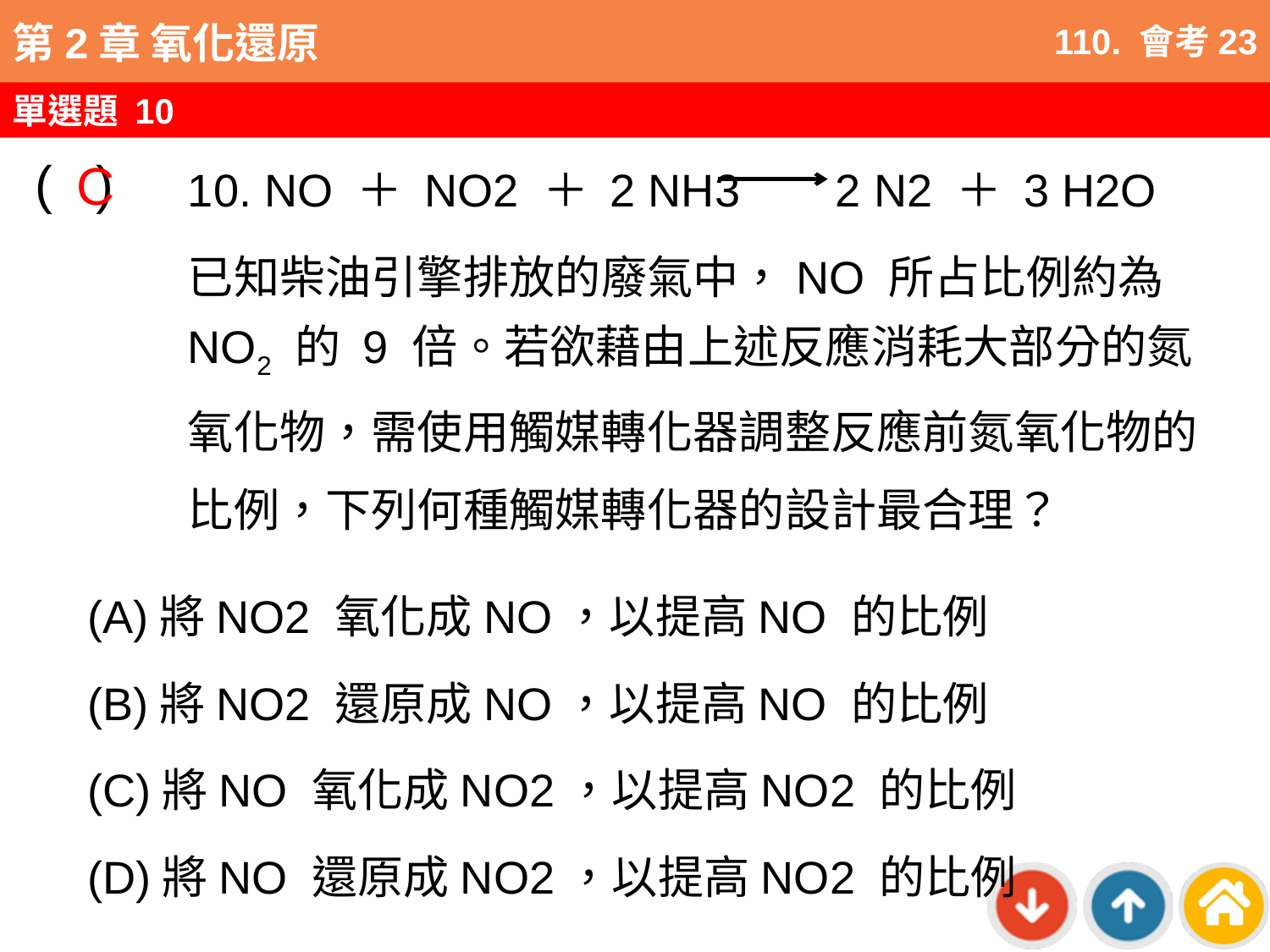

110. 會考23
單選題 10
C
(   )
10. NO ＋ NO2 ＋ 2 NH3 	 2 N2 ＋ 3 H2O
已知柴油引擎排放的廢氣中，NO 所占比例約為NO2 的 9 倍。若欲藉由上述反應消耗大部分的氮氧化物，需使用觸媒轉化器調整反應前氮氧化物的比例，下列何種觸媒轉化器的設計最合理？
(A)將NO2 氧化成NO，以提高NO 的比例
(B)將NO2 還原成NO，以提高NO 的比例
(C)將NO 氧化成NO2，以提高NO2 的比例
(D)將NO 還原成NO2，以提高NO2 的比例